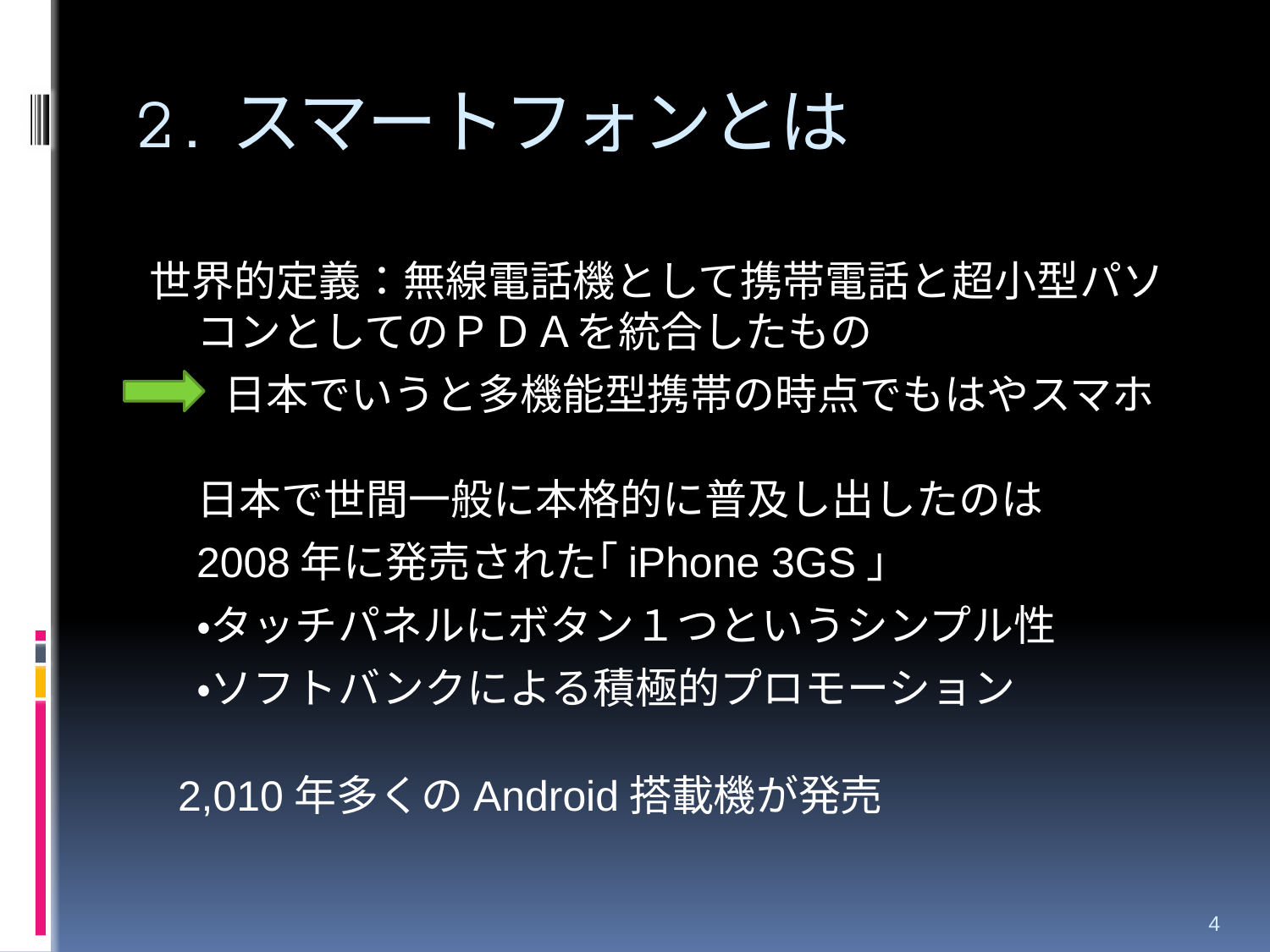

# 2.スマートフォンとは
世界的定義：無線電話機として携帯電話と超小型パソコンとしてのＰＤＡを統合したもの
　　日本でいうと多機能型携帯の時点でもはやスマホ

日本で世間一般に本格的に普及し出したのは
2008年に発売された｢iPhone 3GS｣
・タッチパネルにボタン１つというシンプル性
・ソフトバンクによる積極的プロモーション
2,010年多くのAndroid搭載機が発売
4